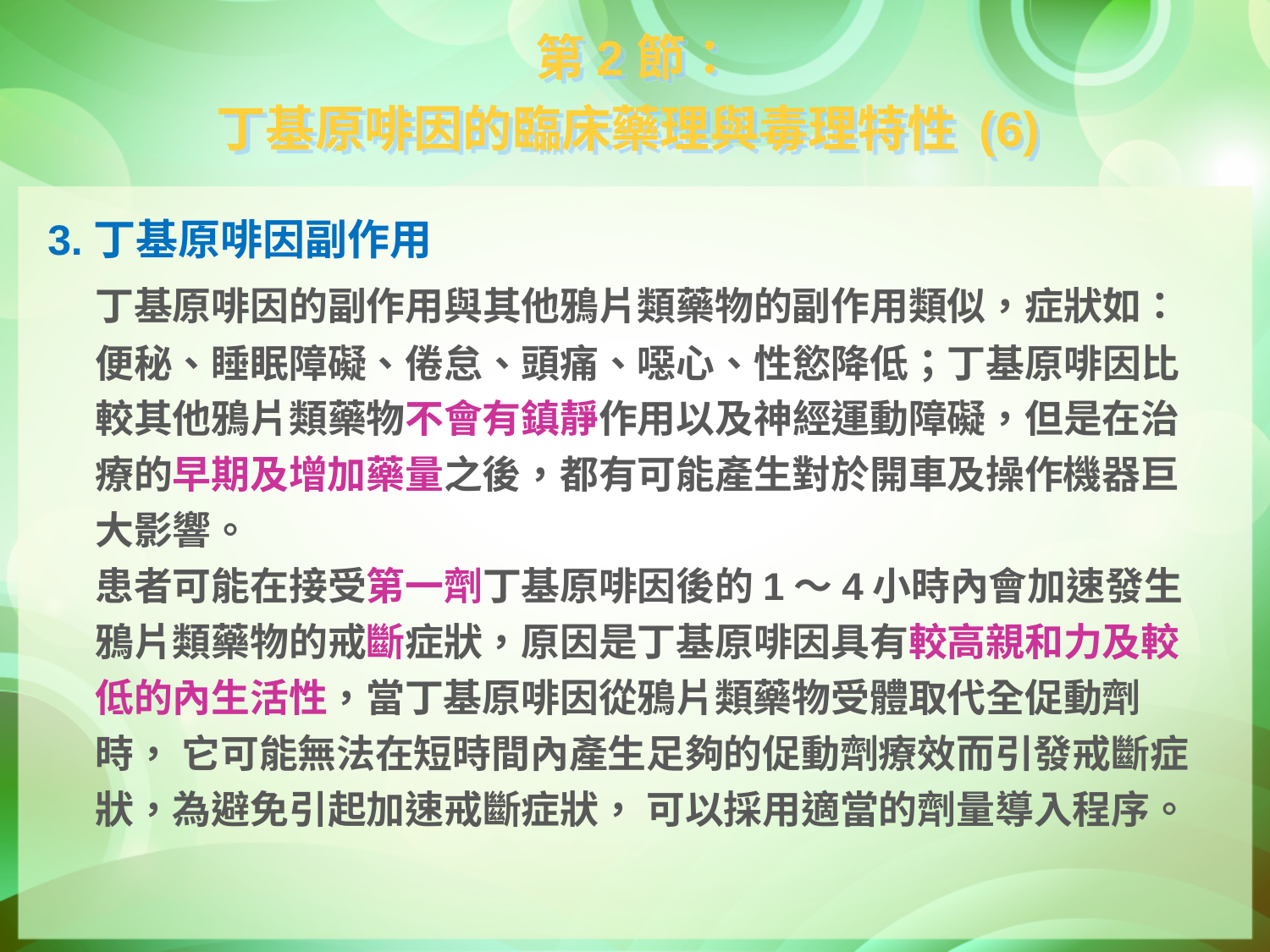

第2節：
丁基原啡因的臨床藥理與毒理特性 (6)
3.丁基原啡因副作用
	丁基原啡因的副作用與其他鴉片類藥物的副作用類似，症狀如：便秘、睡眠障礙、倦怠、頭痛、噁心、性慾降低；丁基原啡因比較其他鴉片類藥物不會有鎮靜作用以及神經運動障礙，但是在治療的早期及增加藥量之後，都有可能產生對於開車及操作機器巨大影響。
	患者可能在接受第一劑丁基原啡因後的1～4小時內會加速發生鴉片類藥物的戒斷症狀，原因是丁基原啡因具有較高親和力及較低的內生活性，當丁基原啡因從鴉片類藥物受體取代全促動劑時， 它可能無法在短時間內產生足夠的促動劑療效而引發戒斷症狀，為避免引起加速戒斷症狀， 可以採用適當的劑量導入程序。